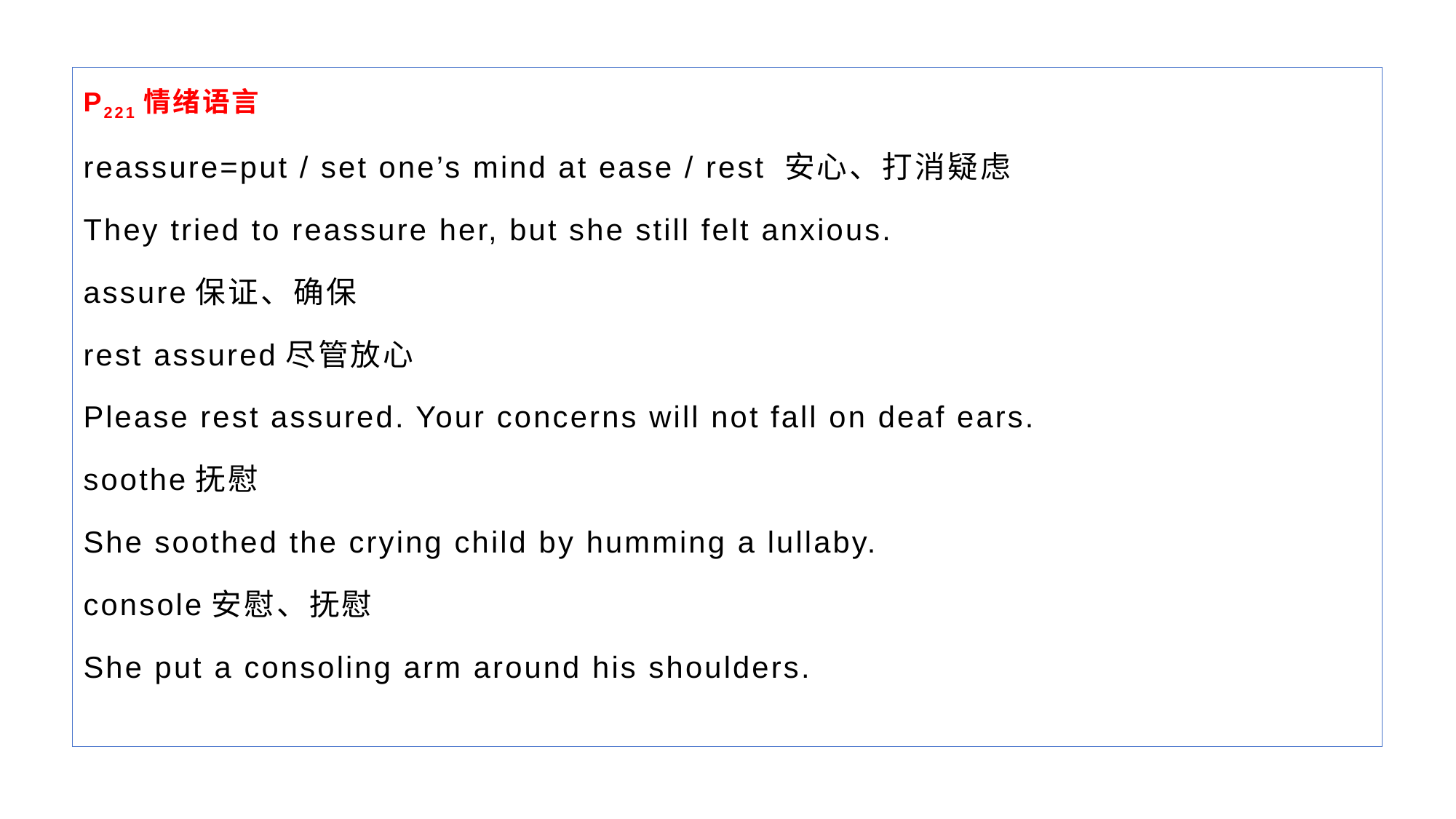

P221情绪语言
reassure=put / set one’s mind at ease / rest 安心、打消疑虑
They tried to reassure her, but she still felt anxious.
assure保证、确保
rest assured尽管放心
Please rest assured. Your concerns will not fall on deaf ears.
soothe抚慰
She soothed the crying child by humming a lullaby.
console安慰、抚慰
She put a consoling arm around his shoulders.